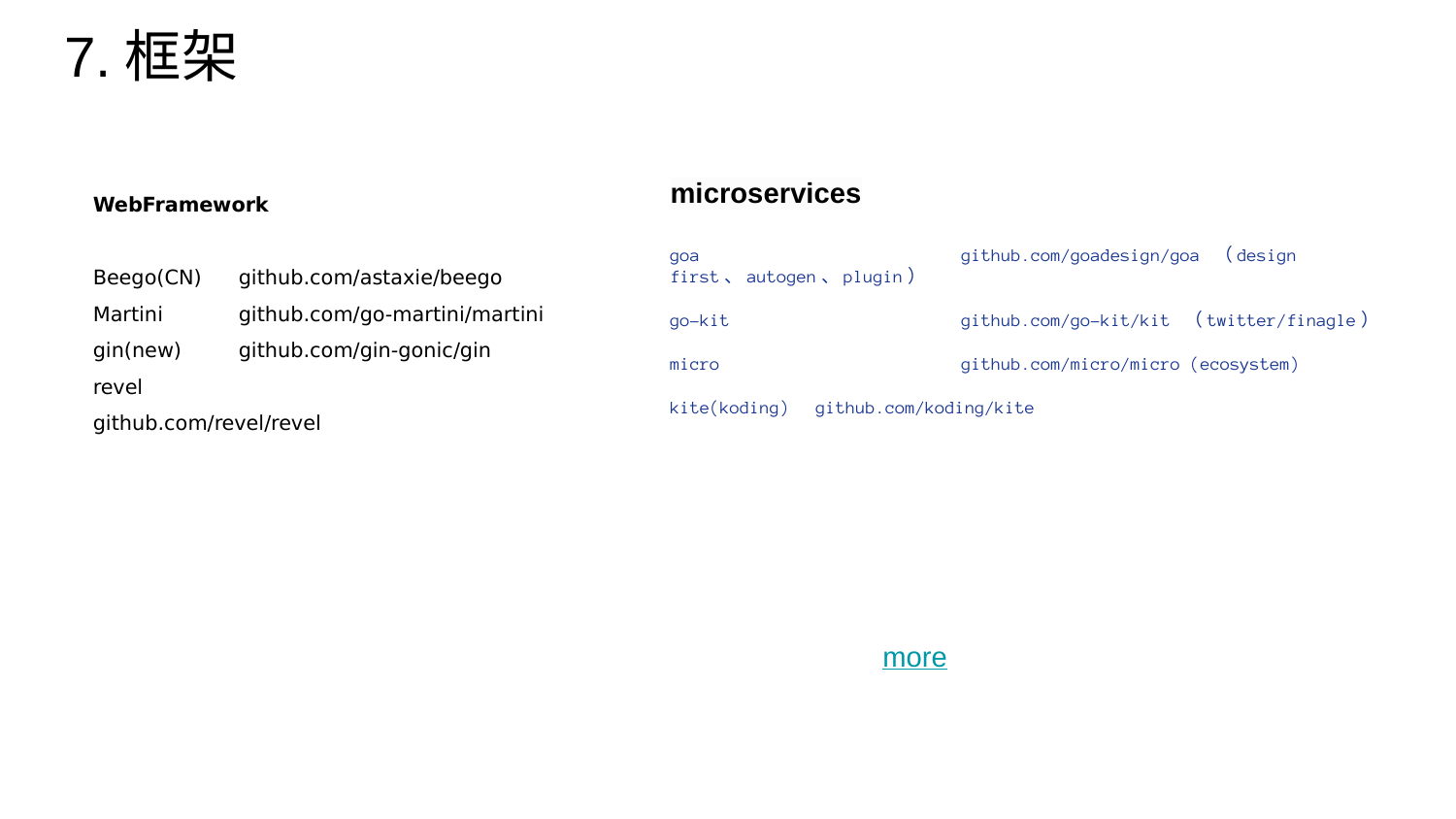

# 7.框架
microservices

goa		github.com/goadesign/goa （design first、autogen、plugin）

go-kit		github.com/go-kit/kit （twitter/finagle）

micro		github.com/micro/micro (ecosystem)

kite(koding) 	github.com/koding/kite

WebFramework

Beego(CN) 	github.com/astaxie/beego
Martini 	github.com/go-martini/martini
gin(new)	github.com/gin-gonic/gin
revel 		github.com/revel/revel

more